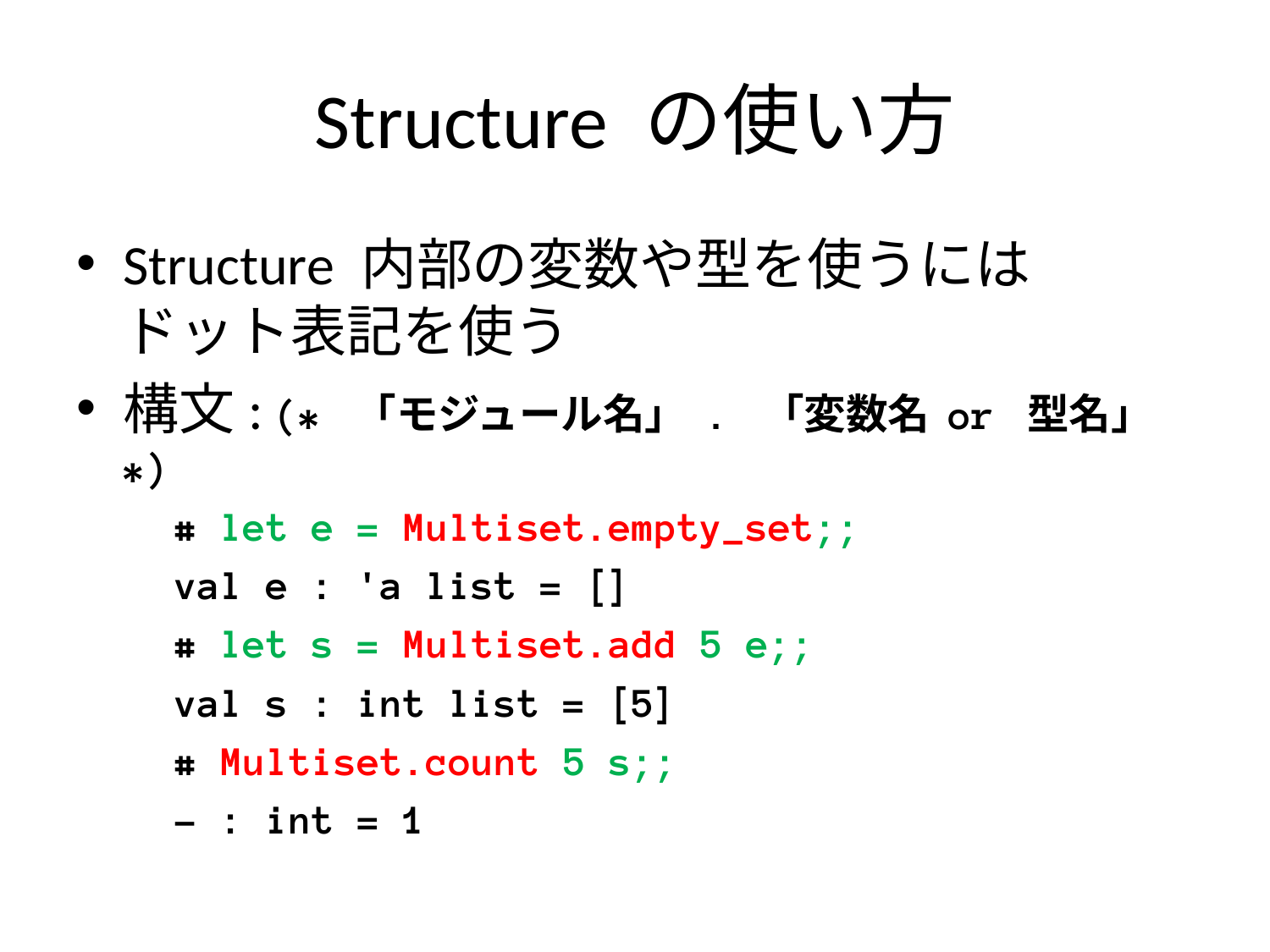

# Structure の使い方
Structure 内部の変数や型を使うには
ドット表記を使う
構文: (* 「モジュール名」 . 「変数名 or 型名」 *)
# let e = Multiset.empty_set;;
val e : 'a list = []
# let s = Multiset.add 5 e;;
val s : int list = [5]
# Multiset.count 5 s;;
- : int = 1